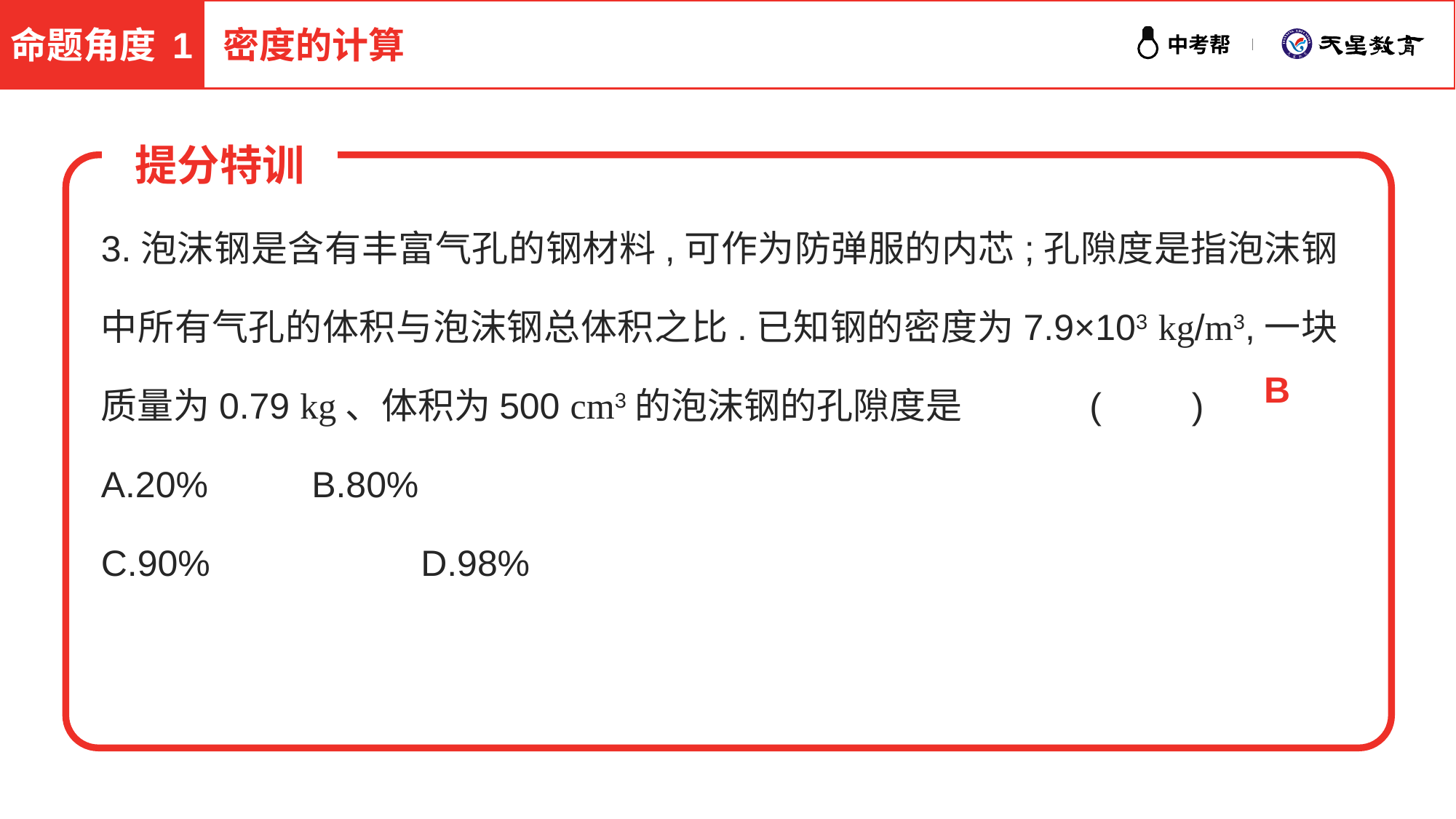

命题角度 1
密度的计算
提分特训

3.泡沫钢是含有丰富气孔的钢材料,可作为防弹服的内芯;孔隙度是指泡沫钢中所有气孔的体积与泡沫钢总体积之比.已知钢的密度为7.9×103 kg/m3,一块质量为0.79 kg、体积为500 cm3的泡沫钢的孔隙度是	             (　　)
A.20%	          B.80%
C.90%	          D.98%
B